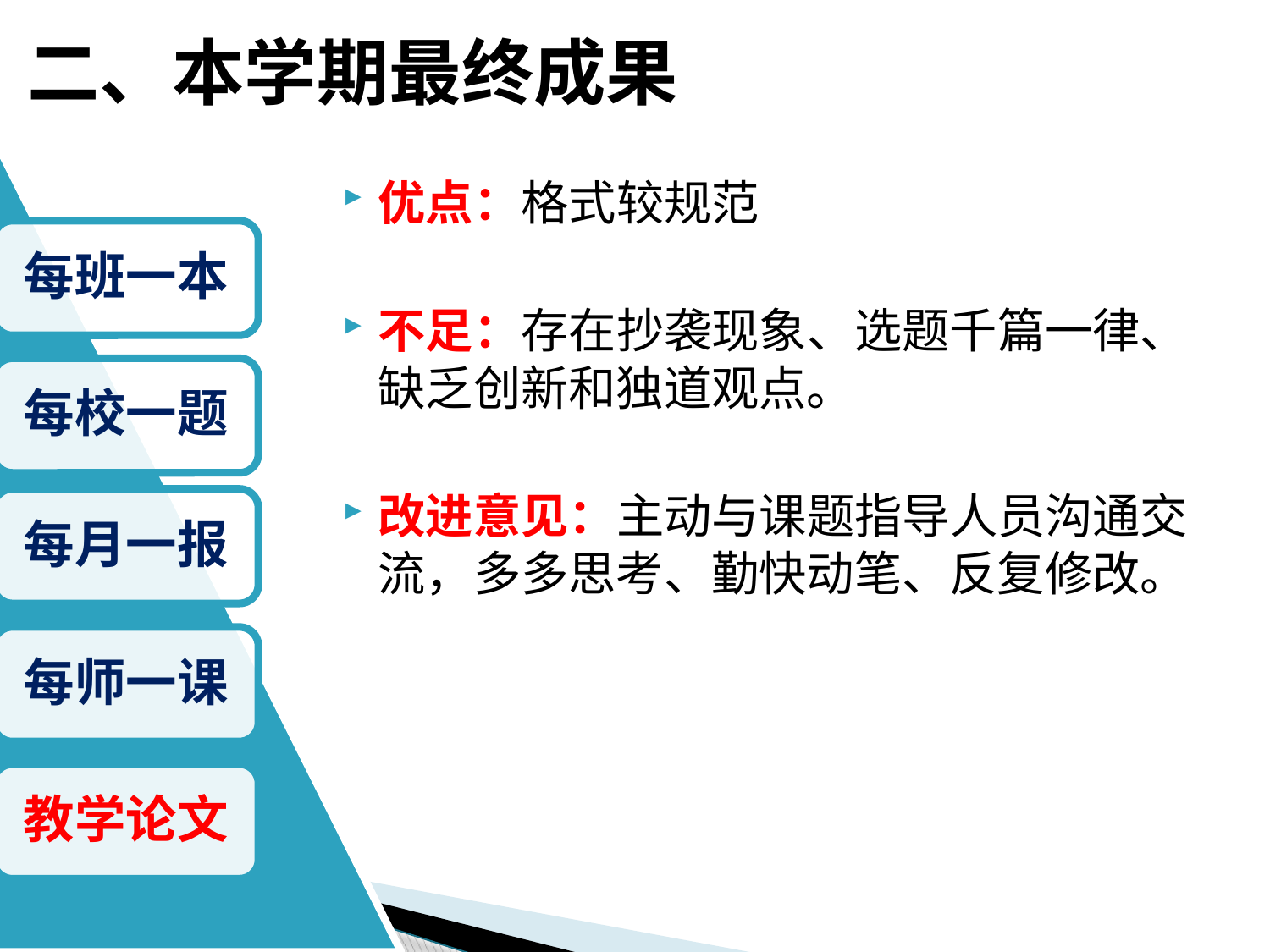

# 二、本学期最终成果
每班一本
每校一题
每月一报
每师一课
教学论文
优点：格式较规范

不足：存在抄袭现象、选题千篇一律、缺乏创新和独道观点。

改进意见：主动与课题指导人员沟通交流，多多思考、勤快动笔、反复修改。